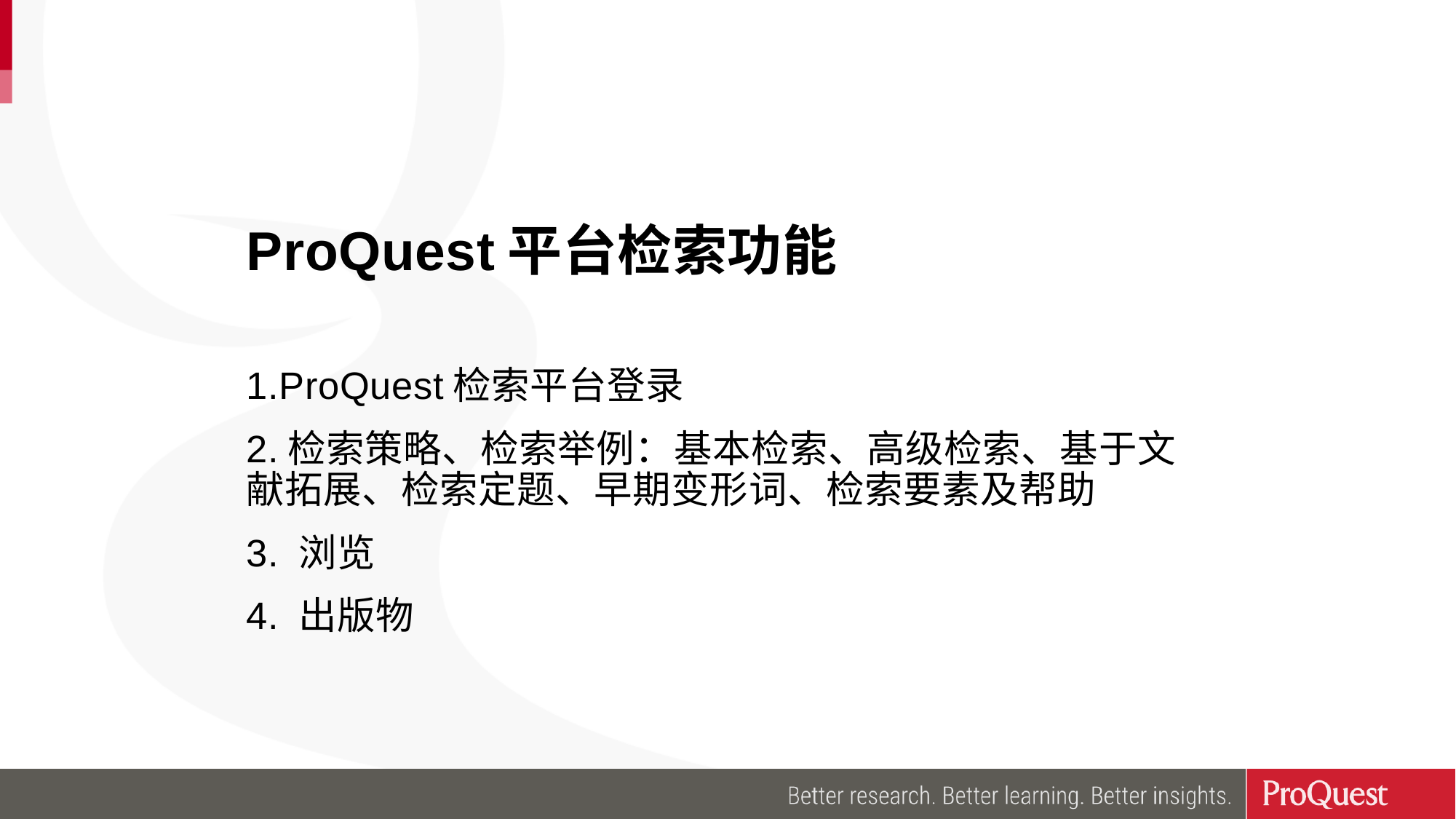

ProQuest平台检索功能

1.ProQuest检索平台登录
2.检索策略、检索举例：基本检索、高级检索、基于文献拓展、检索定题、早期变形词、检索要素及帮助
3. 浏览
4. 出版物